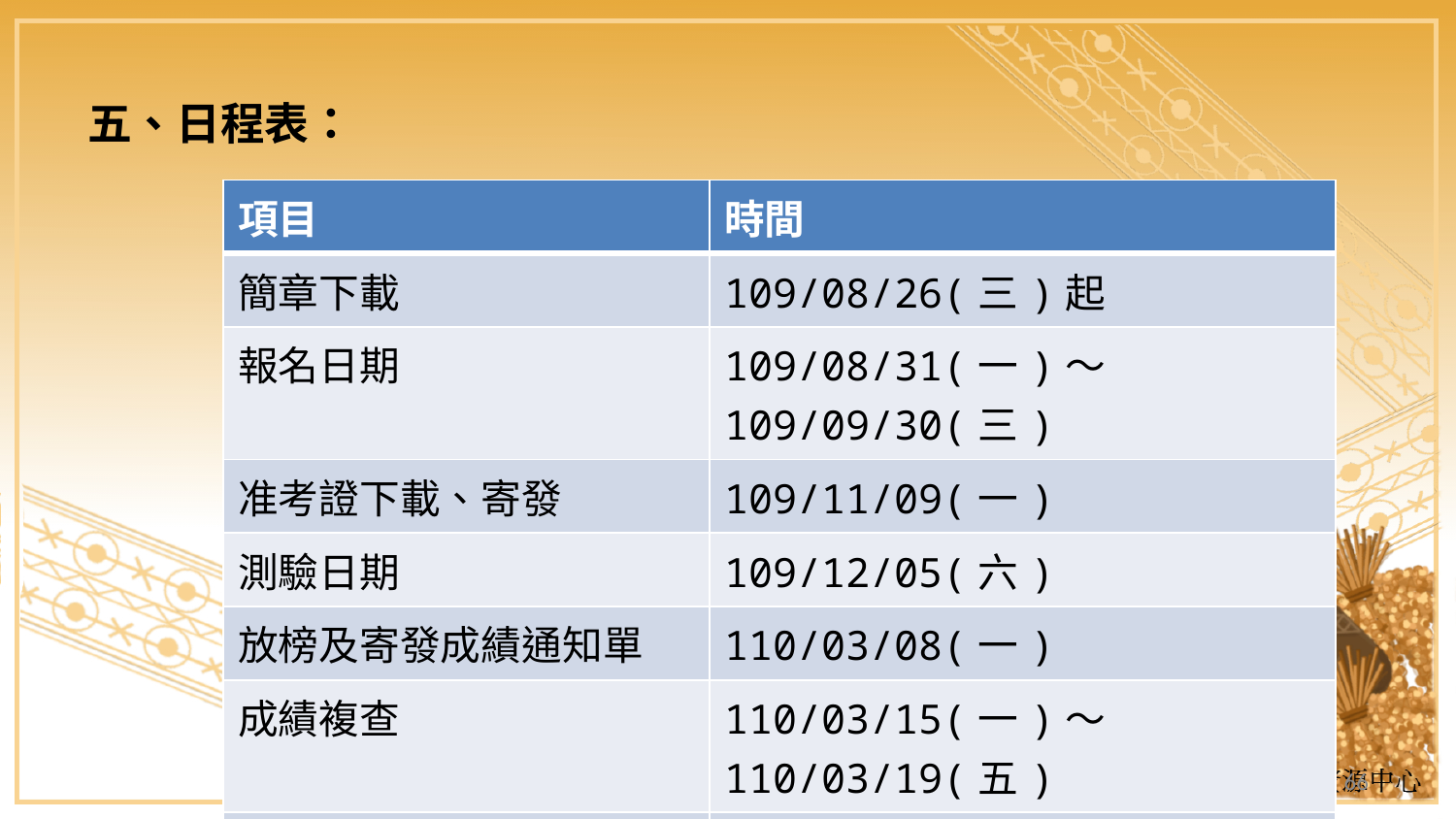

五、日程表：

| 項目 | 時間 |
| --- | --- |
| 簡章下載 | 109/08/26(三)起 |
| 報名日期 | 109/08/31(一)～109/09/30(三) |
| 准考證下載、寄發 | 109/11/09(一) |
| 測驗日期 | 109/12/05(六) |
| 放榜及寄發成績通知單 | 110/03/08(一) |
| 成績複查 | 110/03/15(一)～110/03/19(五) |
| 證書寄發 | 110/03/22(一) |
66